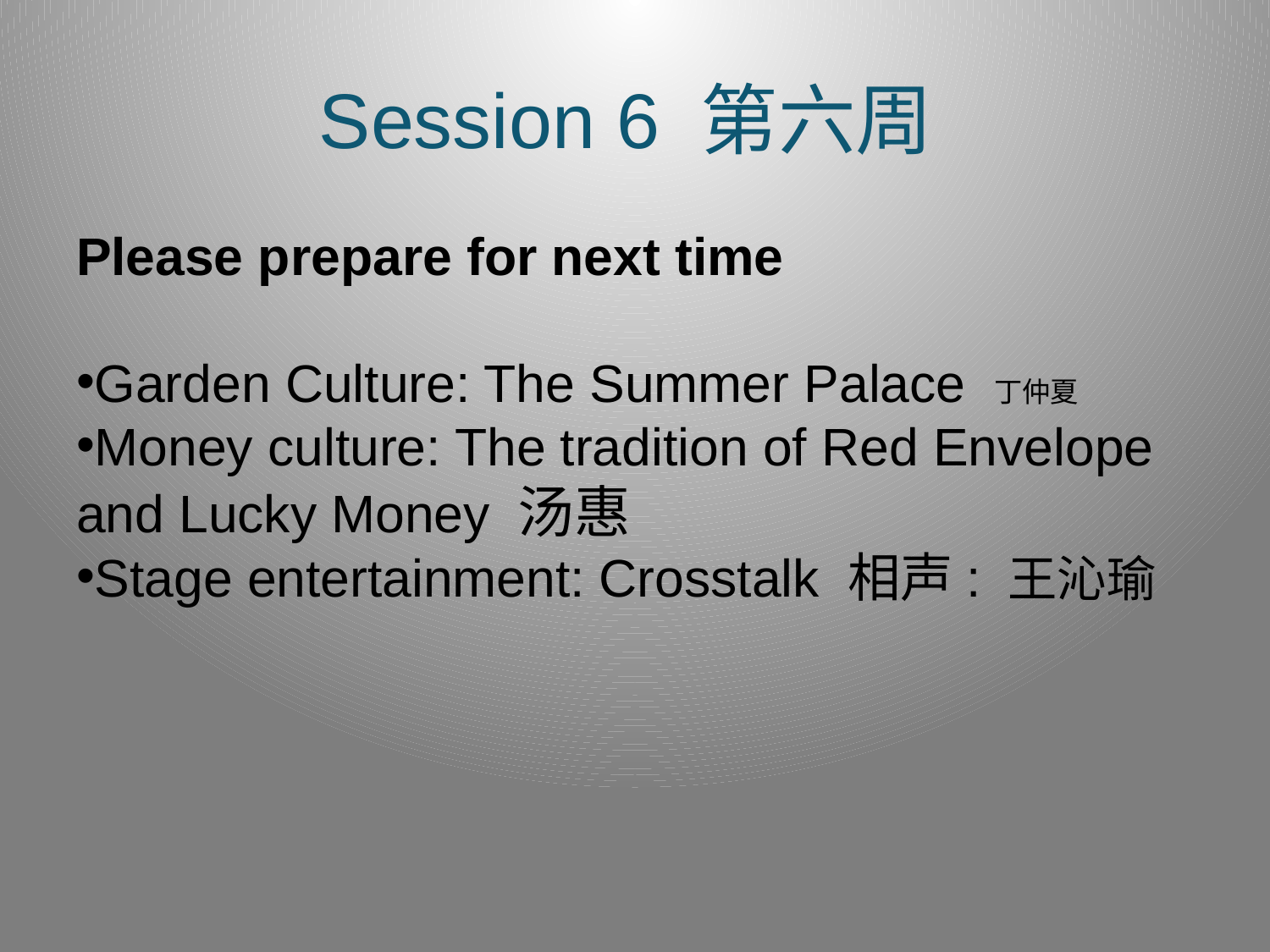

# Session 6 第六周
Please prepare for next time

Garden Culture: The Summer Palace 丁仲夏
Money culture: The tradition of Red Envelope and Lucky Money 汤惠
Stage entertainment: Crosstalk 相声: 王沁瑜